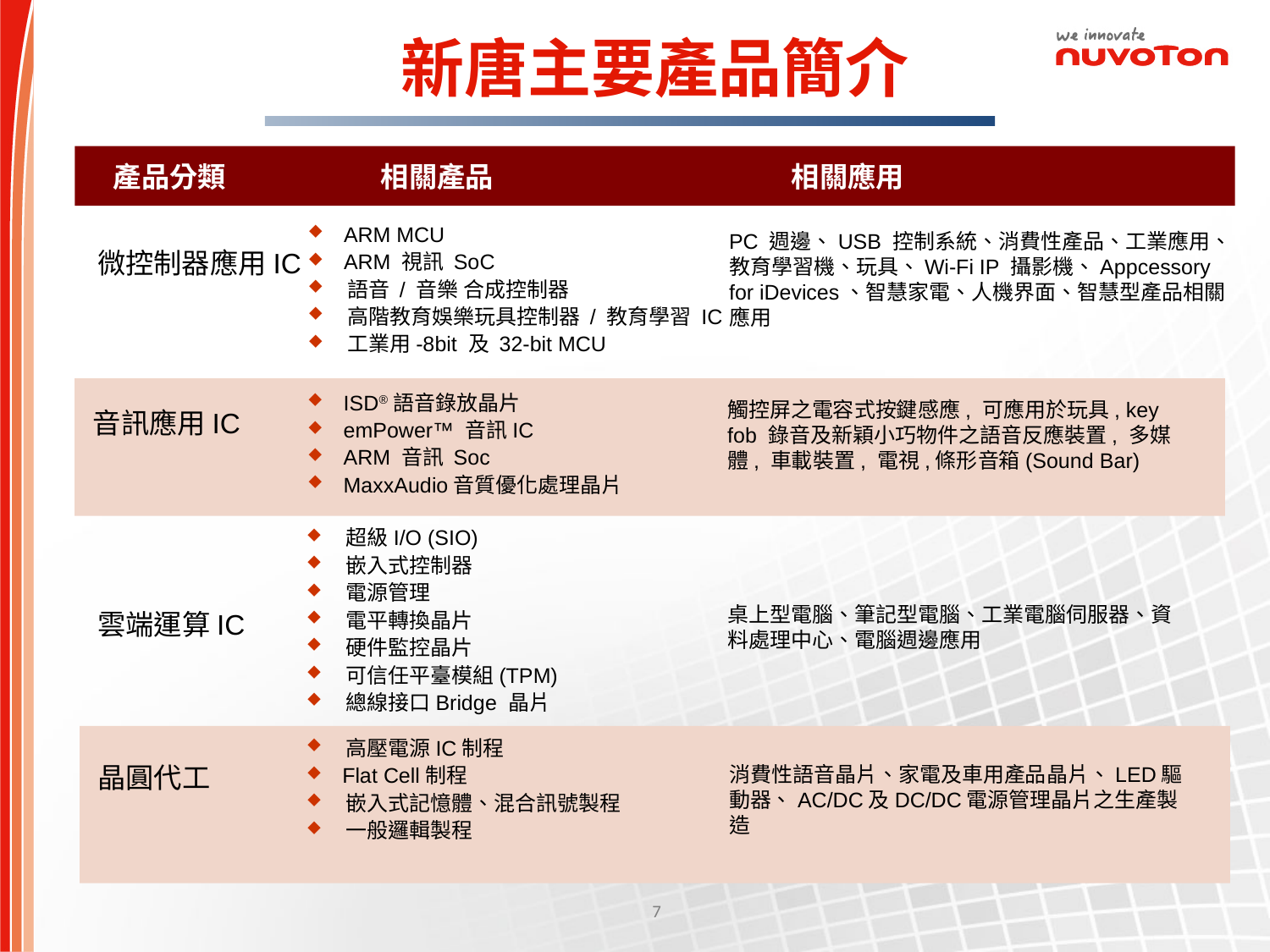

# 新唐主要產品簡介

   產品分類 　                   相關產品                                               相關應用
 ARM MCU
 ARM 視訊 SoC
 語音 / 音樂 合成控制器
 高階教育娛樂玩具控制器 / 教育學習 IC
 工業用-8bit 及 32-bit MCU
PC 週邊、USB 控制系統、消費性產品、工業應用、教育學習機、玩具、Wi-Fi IP 攝影機、Appcessory for iDevices、智慧家電、人機界面、智慧型產品相關應用
微控制器應用IC

 ISD®語音錄放晶片
 emPower™ 音訊IC
 ARM 音訊 Soc
 MaxxAudio音質優化處理晶片
觸控屏之電容式按鍵感應, 可應用於玩具, key fob 錄音及新穎小巧物件之語音反應裝置, 多媒體, 車載裝置, 電視,條形音箱(Sound Bar)
音訊應用IC

 超級I/O (SIO)
 嵌入式控制器
 電源管理
 電平轉換晶片
 硬件監控晶片
 可信任平臺模組(TPM)
 總線接口Bridge 晶片
桌上型電腦、筆記型電腦、工業電腦伺服器、資料處理中心、電腦週邊應用
雲端運算IC

 高壓電源IC制程
 Flat Cell制程
 嵌入式記憶體、混合訊號製程
 一般邏輯製程
消費性語音晶片、家電及車用產品晶片、LED驅動器、AC/DC及DC/DC電源管理晶片之生產製造
晶圓代工
7